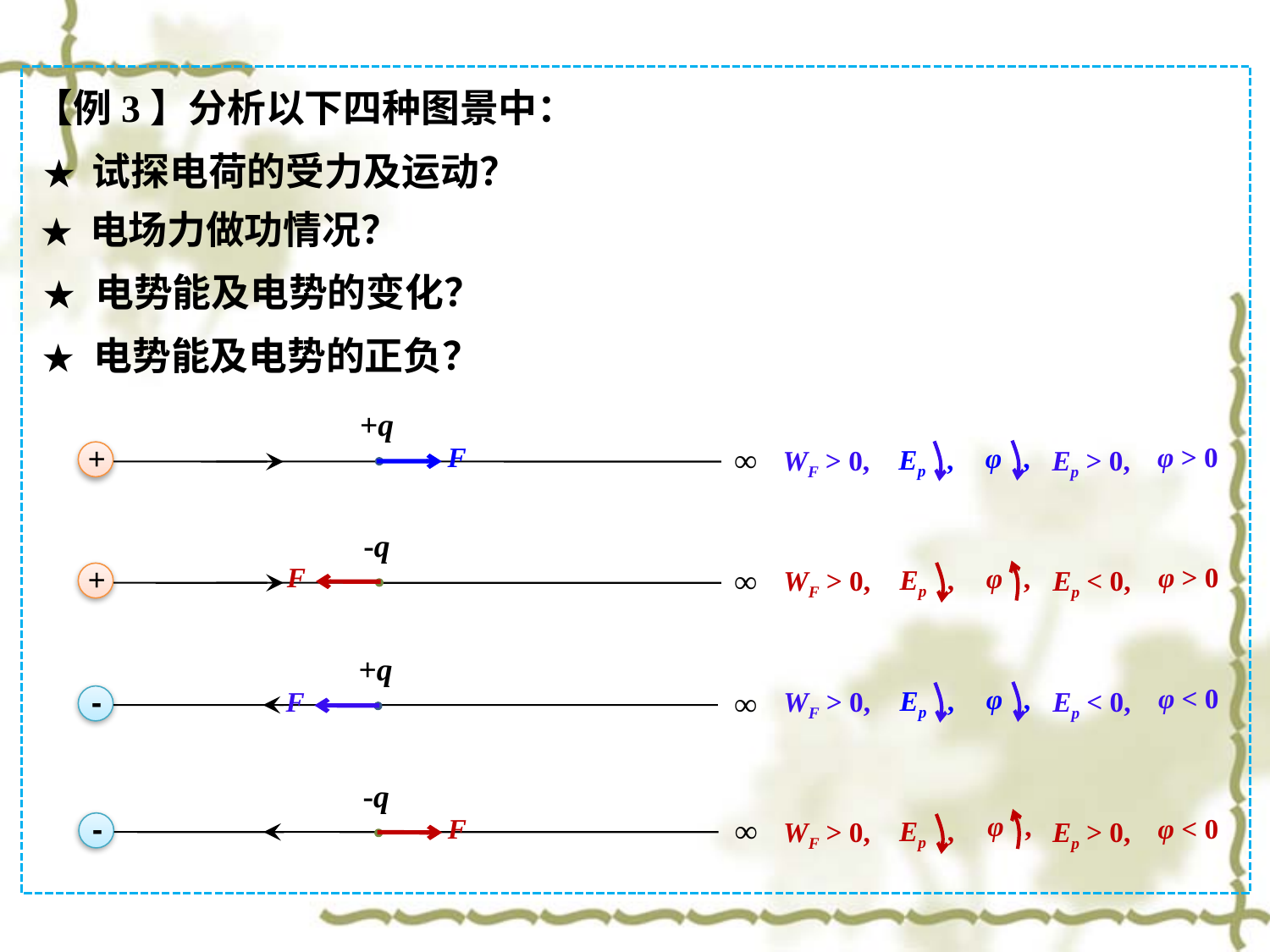

【例3】分析以下四种图景中：
 ★ 试探电荷的受力及运动？
 ★ 电场力做功情况？
 ★ 电势能及电势的变化？
 ★ 电势能及电势的正负？

+q
+

∞

φ > 0
φ   ,

Ep   ,

Ep > 0,
WF > 0,
F
-q
+

∞

φ > 0
φ   ,

Ep   ,

Ep < 0,
WF > 0,
F
+q
-

∞

φ < 0
φ   ,

Ep   ,

Ep < 0,
WF > 0,
F
-q
-

∞

φ   ,

φ < 0
Ep   ,

Ep > 0,
WF > 0,
F